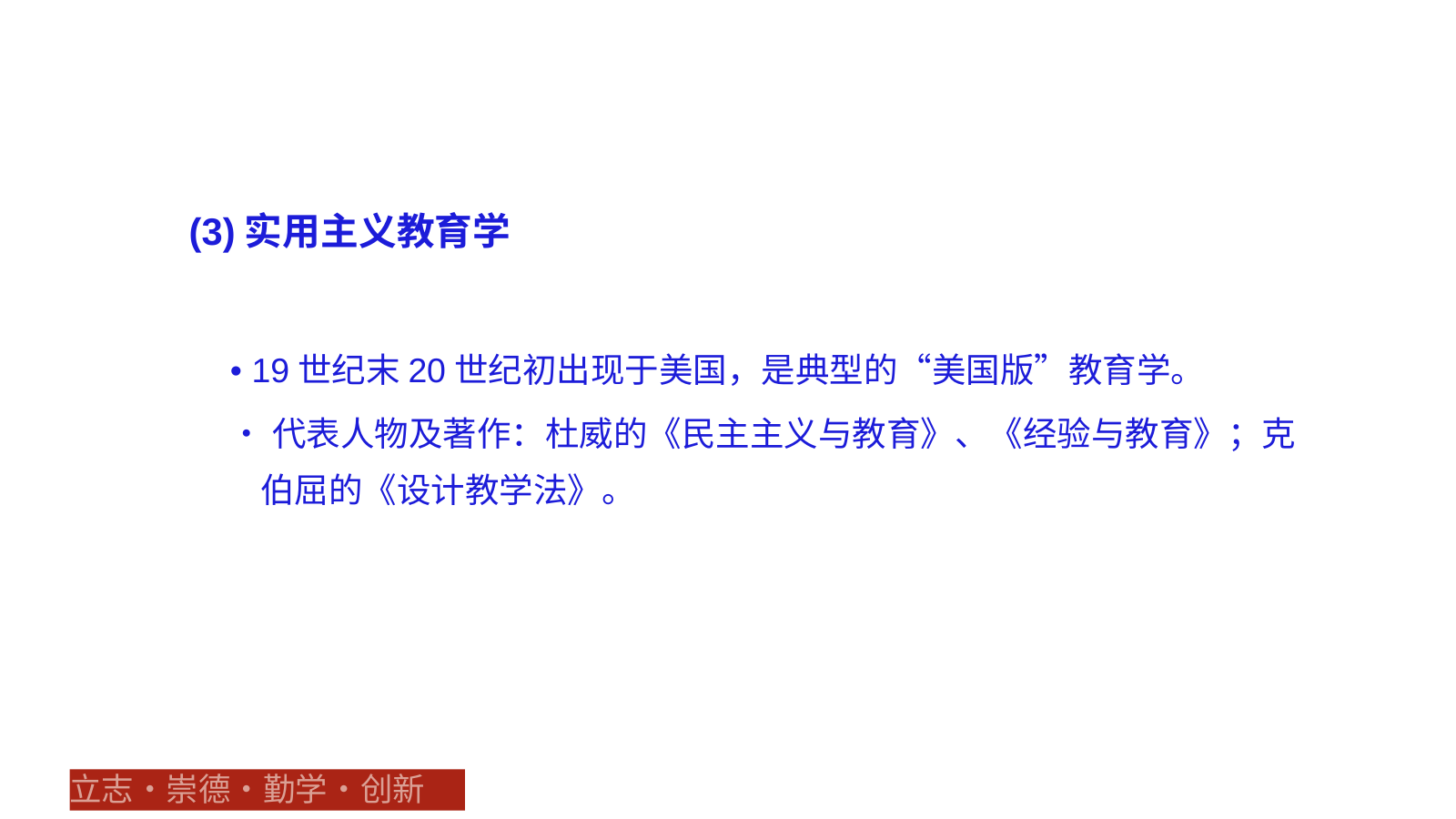

(3)实用主义教育学
• 19世纪末20世纪初出现于美国，是典型的“美国版”教育学。
•代表人物及著作：杜威的《民主主义与教育》、《经验与教育》；克伯屈的《设计教学法》。
立志•崇德•勤学•创新